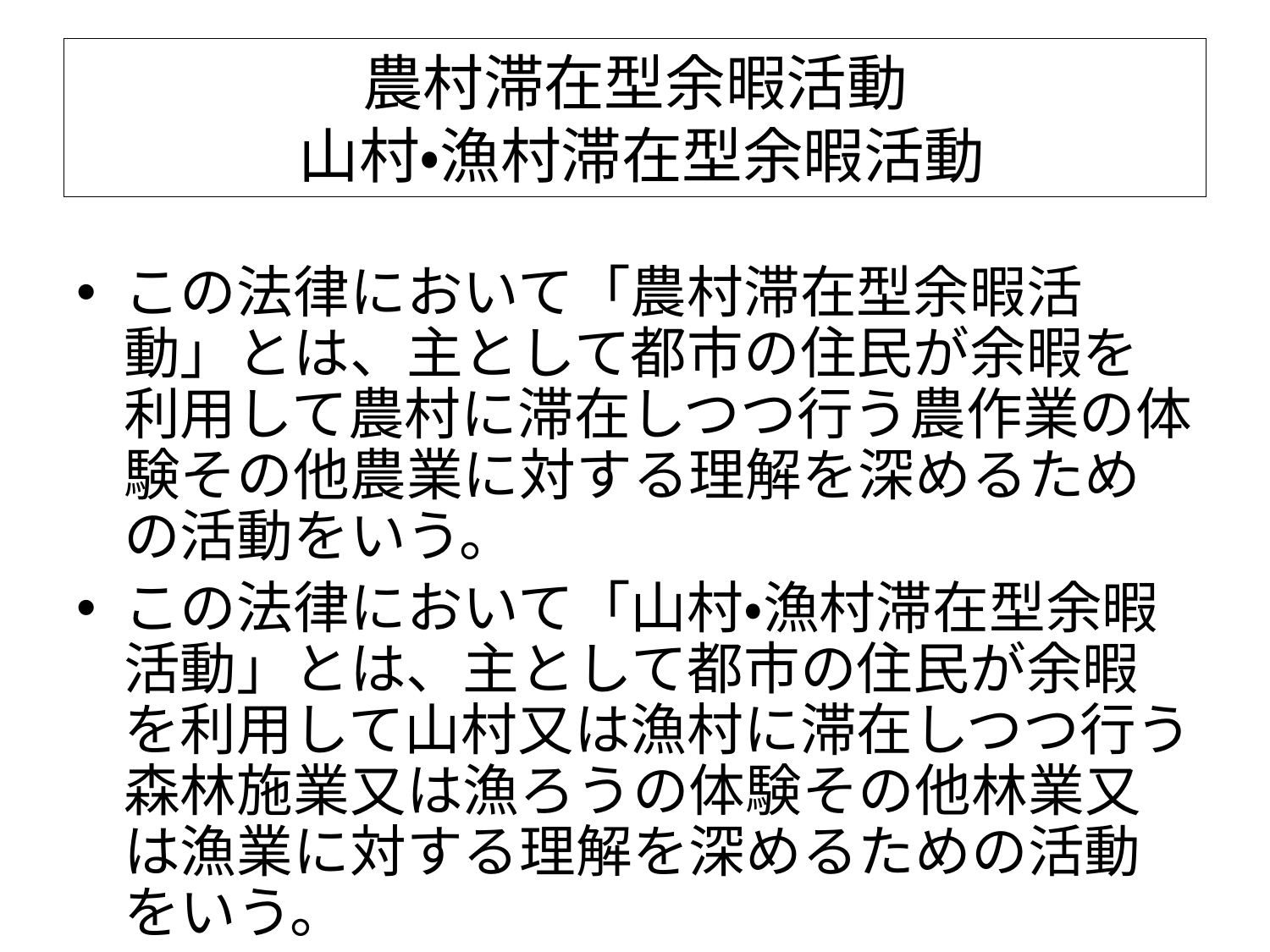

# 農村滞在型余暇活動 山村・漁村滞在型余暇活動
この法律において「農村滞在型余暇活動」とは、主として都市の住民が余暇を利用して農村に滞在しつつ行う農作業の体験その他農業に対する理解を深めるための活動をいう。
この法律において「山村・漁村滞在型余暇活動」とは、主として都市の住民が余暇を利用して山村又は漁村に滞在しつつ行う森林施業又は漁ろうの体験その他林業又は漁業に対する理解を深めるための活動をいう。